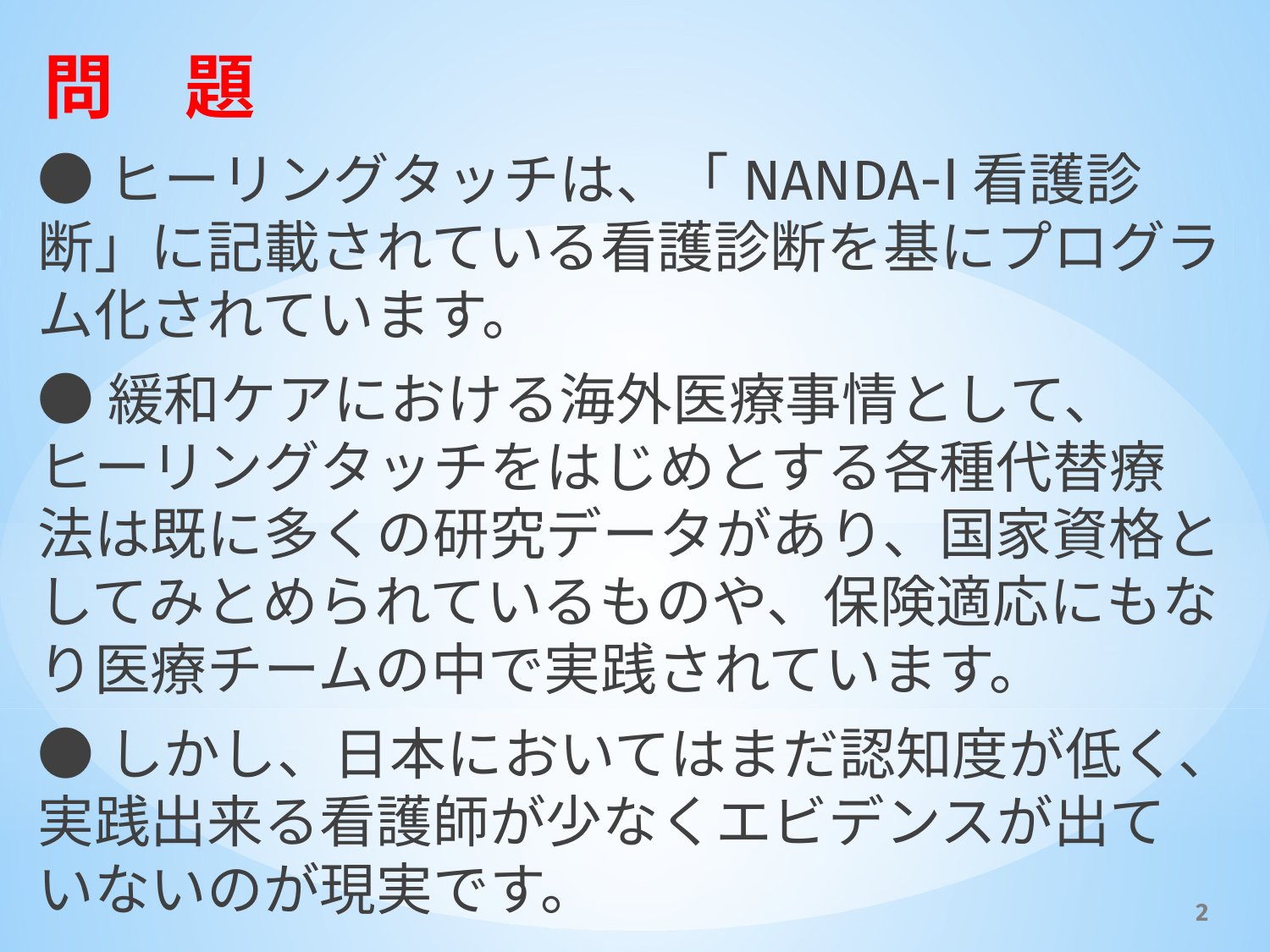

問　題
●ヒーリングタッチは、「NANDA-Ⅰ看護診断」に記載されている看護診断を基にプログラム化されています。
●緩和ケアにおける海外医療事情として、ヒーリングタッチをはじめとする各種代替療法は既に多くの研究データがあり、国家資格としてみとめられているものや、保険適応にもなり医療チームの中で実践されています。
●しかし、日本においてはまだ認知度が低く、実践出来る看護師が少なくエビデンスが出ていないのが現実です。
2